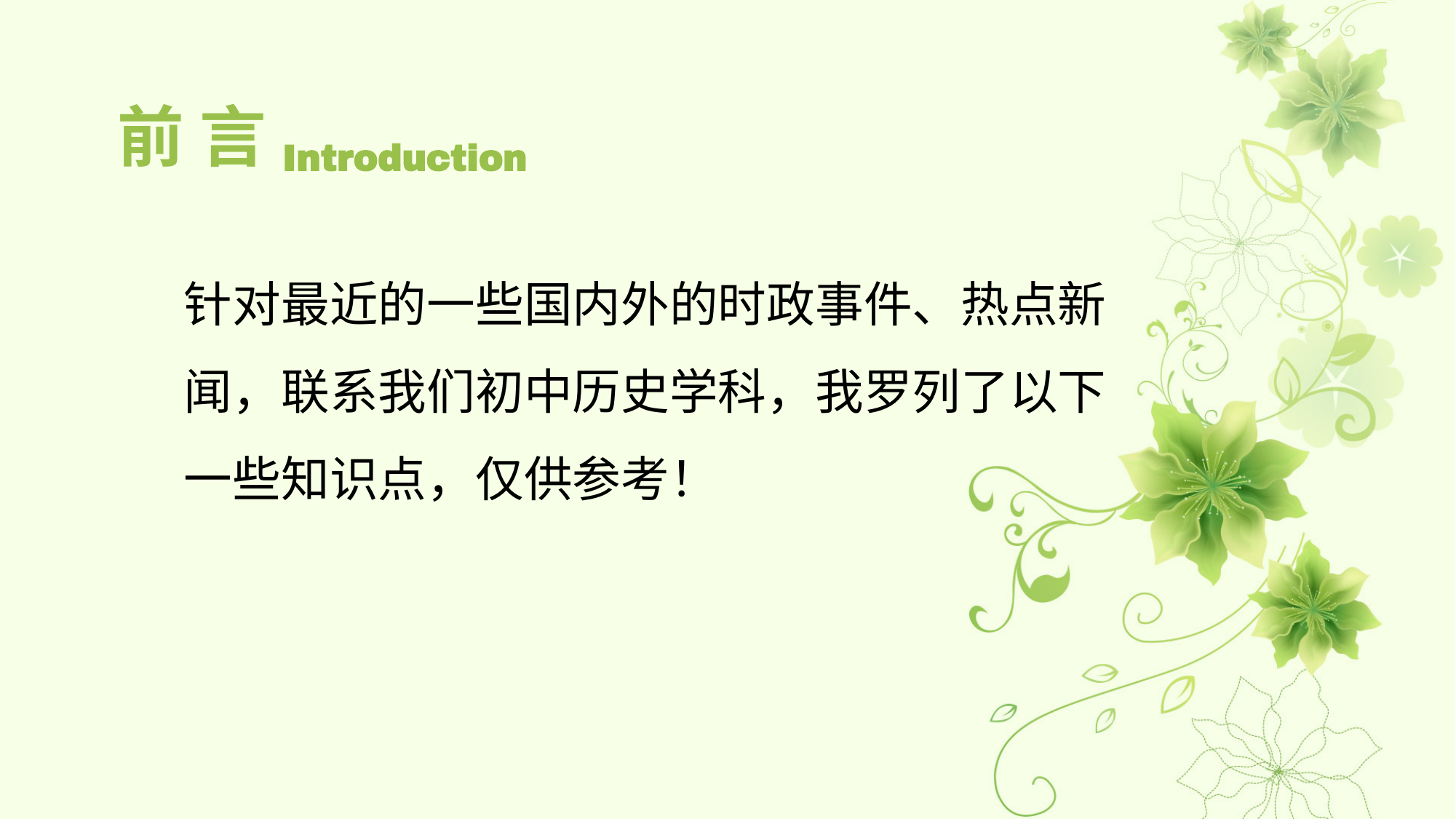

前 言
  Introduction
针对最近的一些国内外的时政事件、热点新闻，联系我们初中历史学科，我罗列了以下一些知识点，仅供参考！